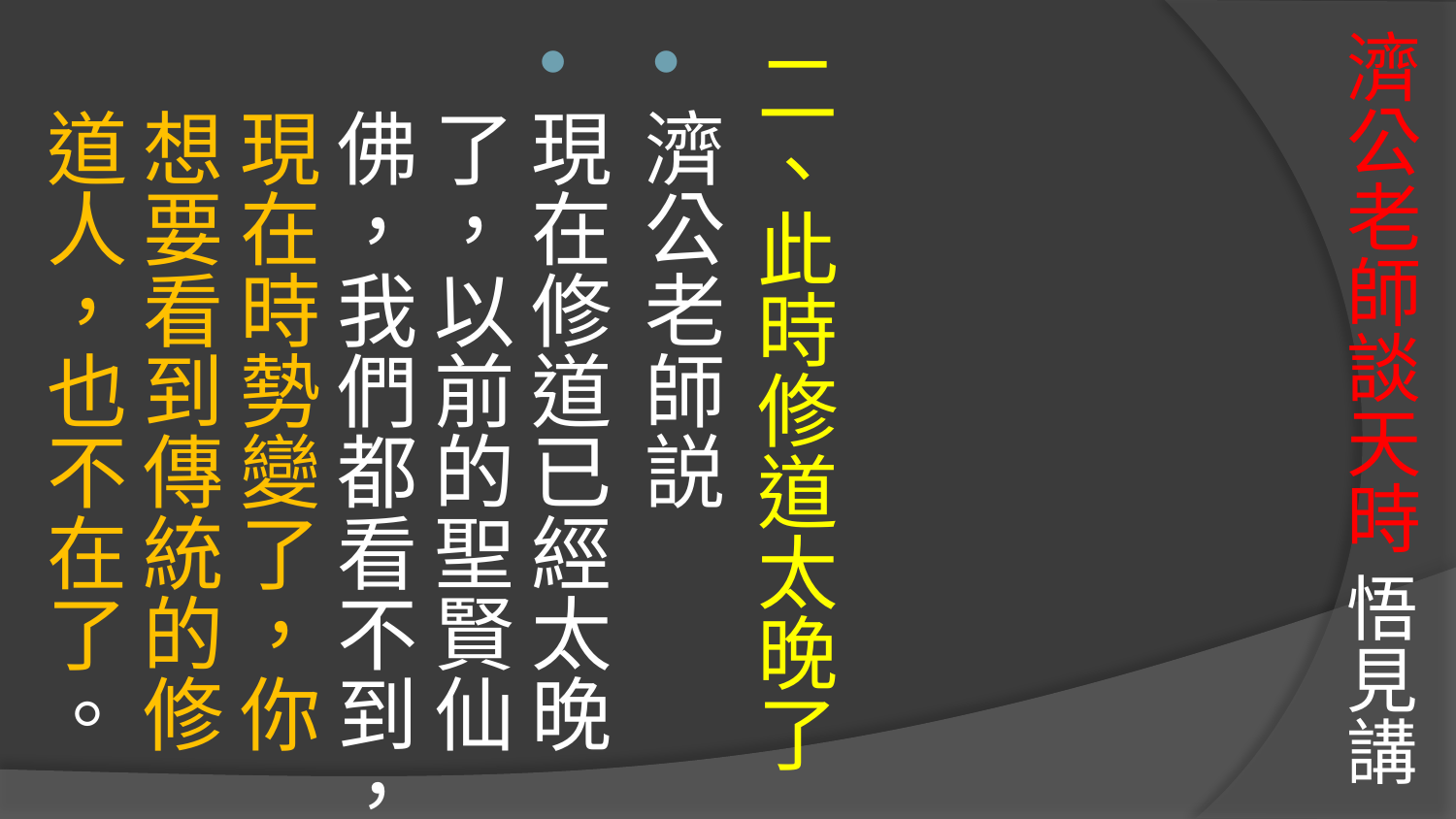

# 濟公老師談天時 悟見講
二、此時修道太晚了
濟公老師説
現在修道已經太晚了，以前的聖賢仙佛，我們都看不到，現在時勢變了，你想要看到傳統的修道人，也不在了。